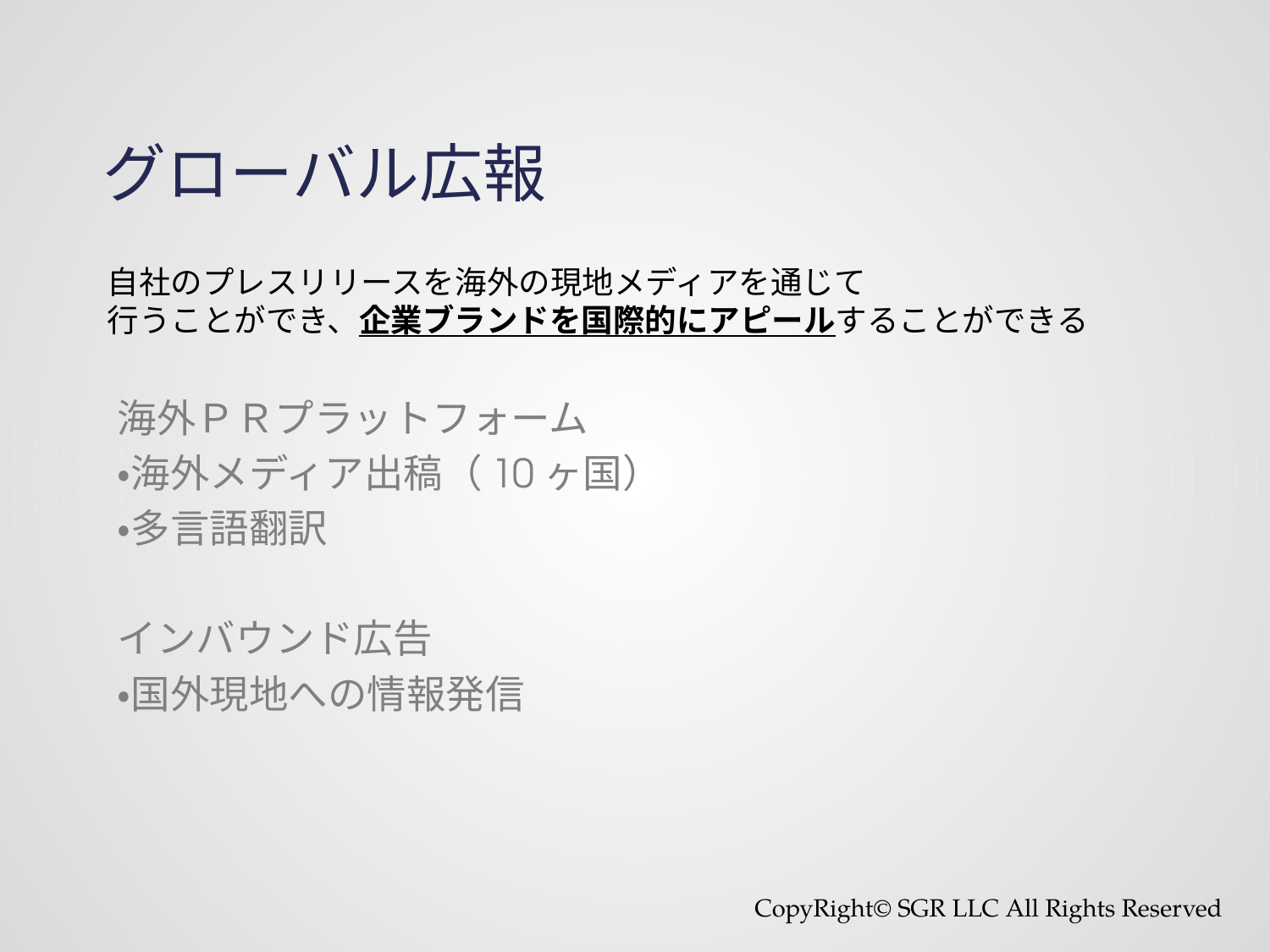

# グローバル広報
自社のプレスリリースを海外の現地メディアを通じて
行うことができ、企業ブランドを国際的にアピールすることができる
海外ＰＲプラットフォーム
・海外メディア出稿（10ヶ国）
・多言語翻訳

インバウンド広告
・国外現地への情報発信
CopyRight© SGR LLC All Rights Reserved